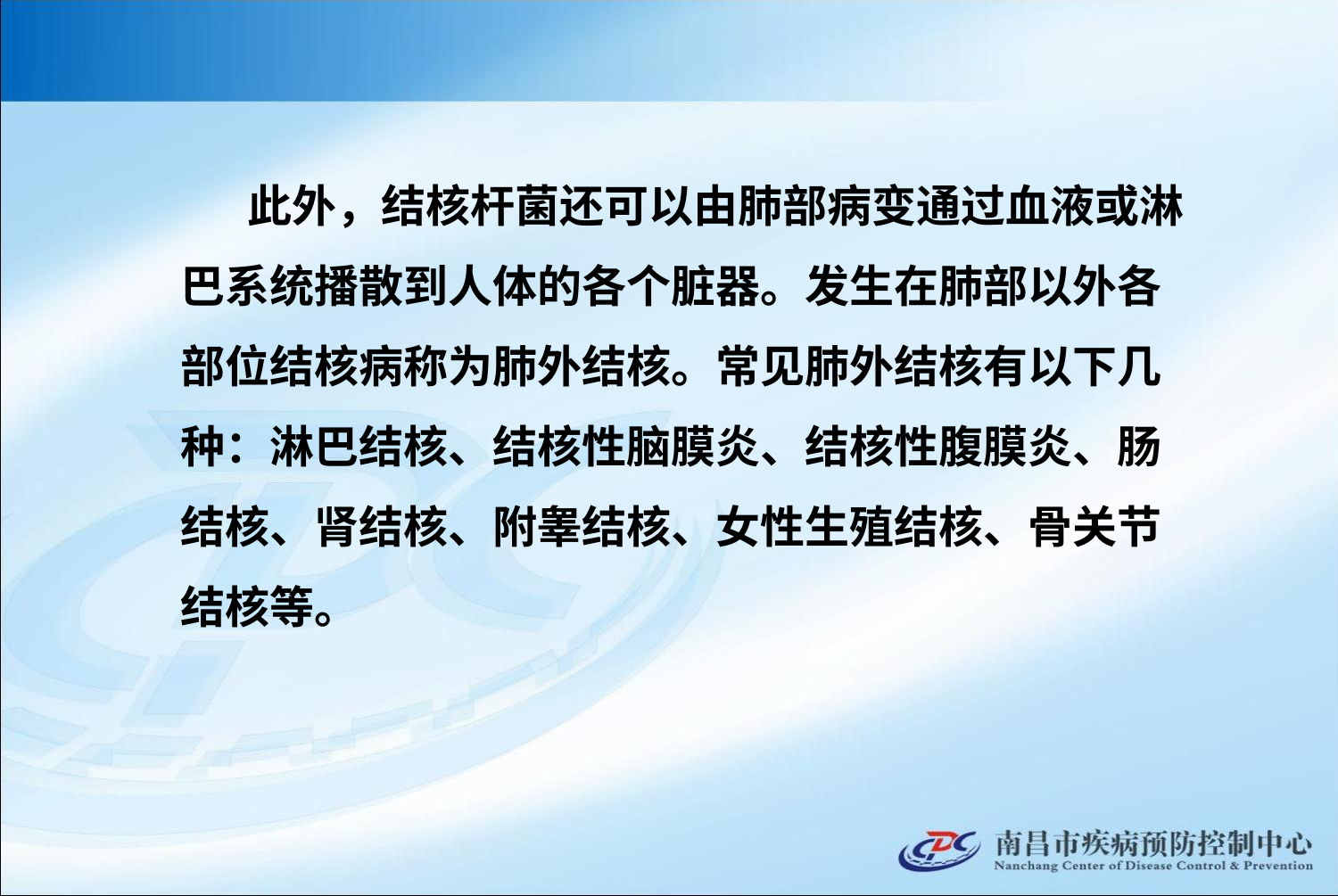

此外，结核杆菌还可以由肺部病变通过血液或淋巴系统播散到人体的各个脏器。发生在肺部以外各部位结核病称为肺外结核。常见肺外结核有以下几种：淋巴结核、结核性脑膜炎、结核性腹膜炎、肠结核、肾结核、附睾结核、女性生殖结核、骨关节结核等。